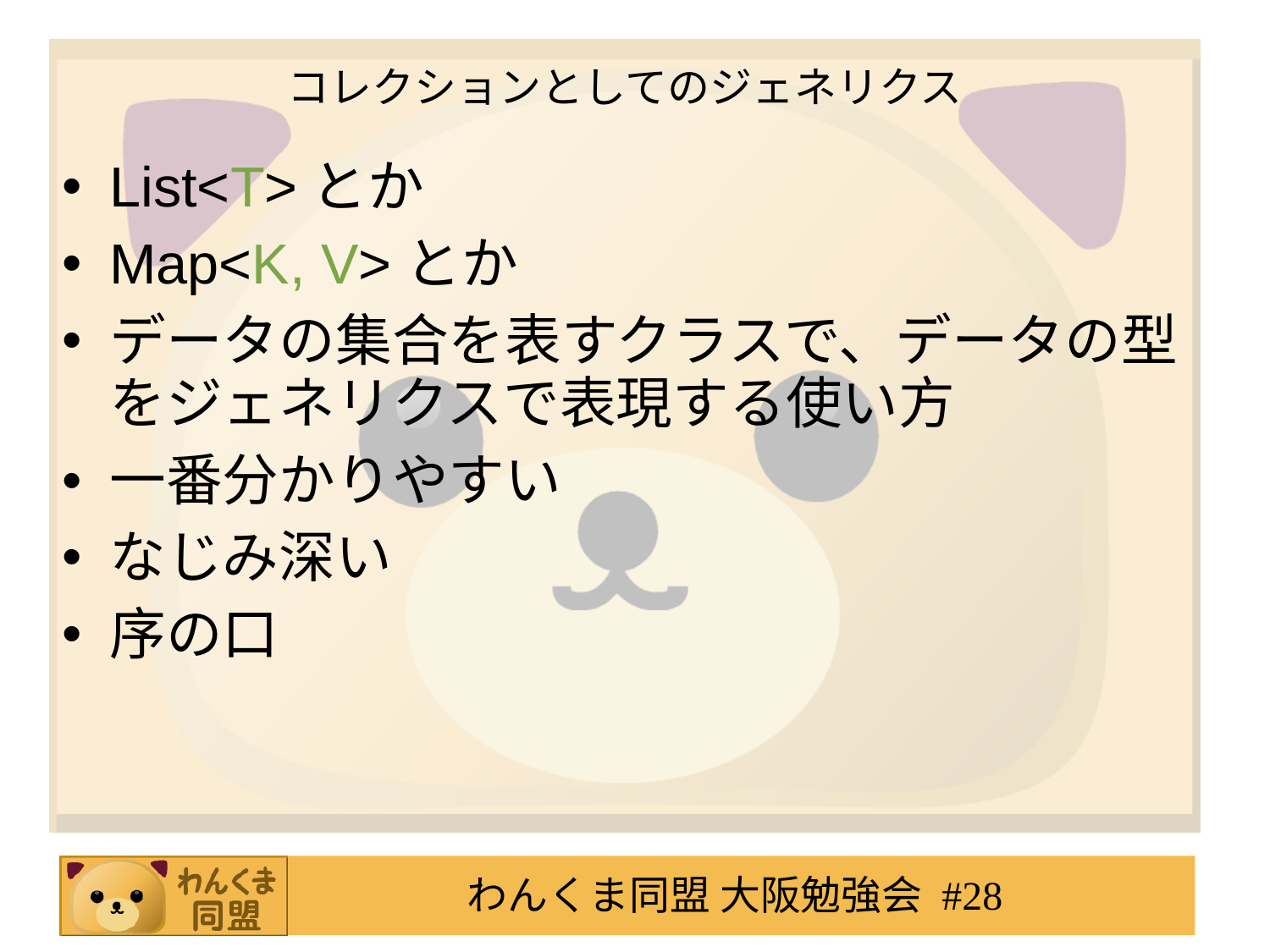

# コレクションとしてのジェネリクス
List<T>とか
Map<K, V>とか
データの集合を表すクラスで、データの型をジェネリクスで表現する使い方
一番分かりやすい
なじみ深い
序の口